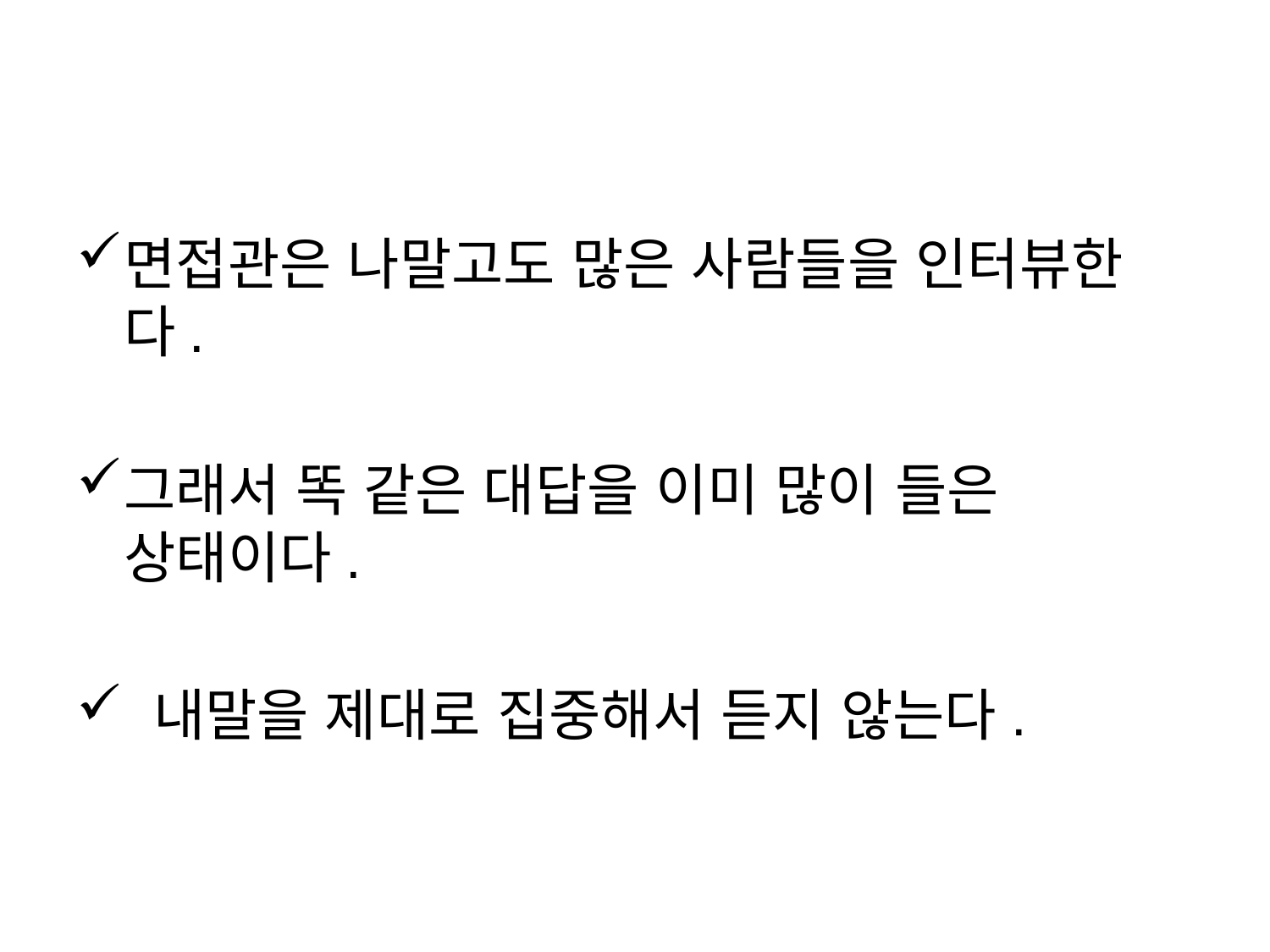

#
면접관은 나말고도 많은 사람들을 인터뷰한다.

그래서 똑 같은 대답을 이미 많이 들은 상태이다.

 내말을 제대로 집중해서 듣지 않는다.